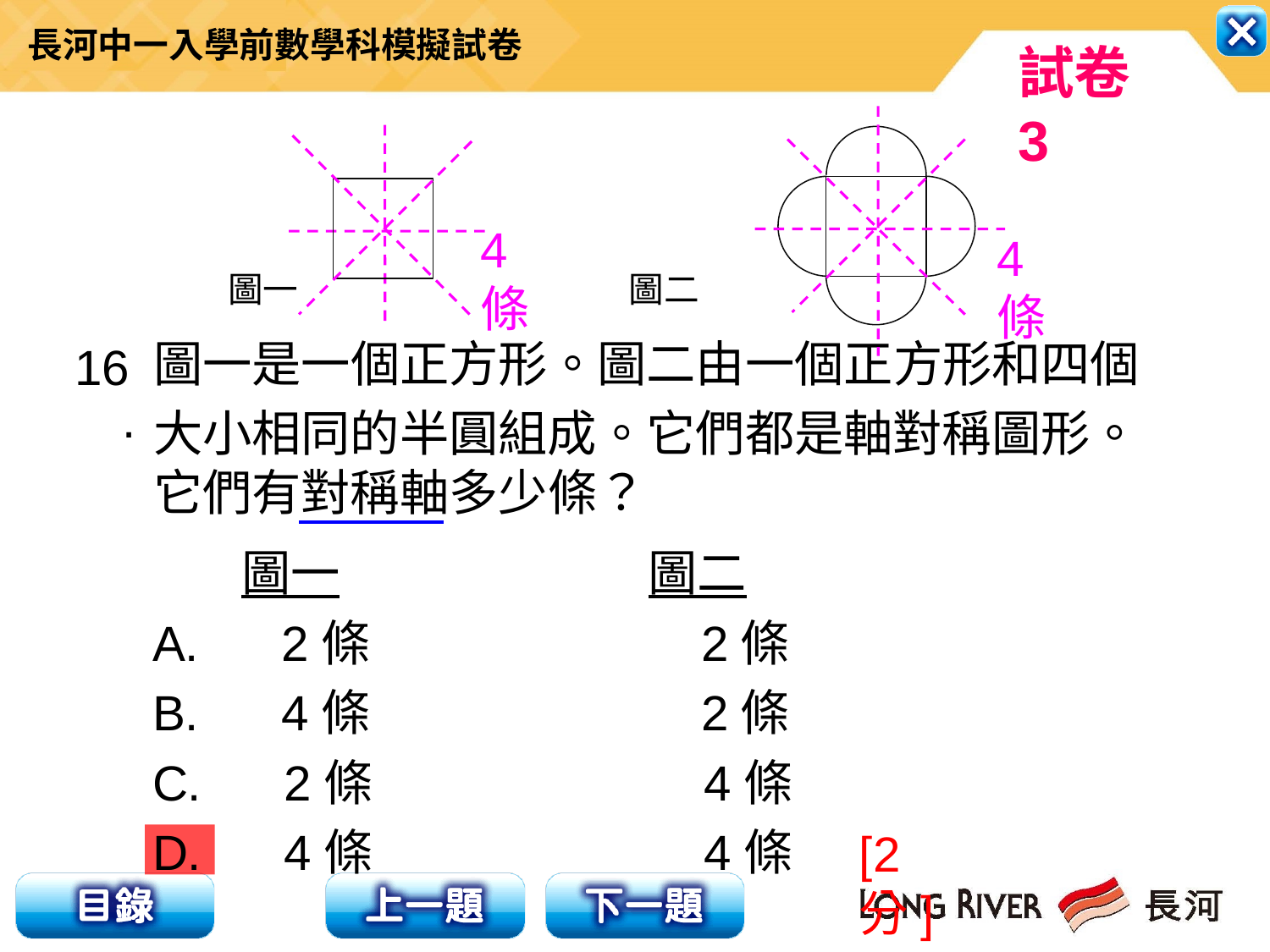

4條
     圖一                              圖二
4條
    圖一是一個正方形。圖二由一個正方形和四個
    大小相同的半圓組成。它們都是軸對稱圖形。
    它們有對稱軸多少條？
            圖一                            圖二
    A.      2條                             2條
    B.      4條                             2條
    C.      2條                             4條
    D.      4條                             4條
16.
[2分]